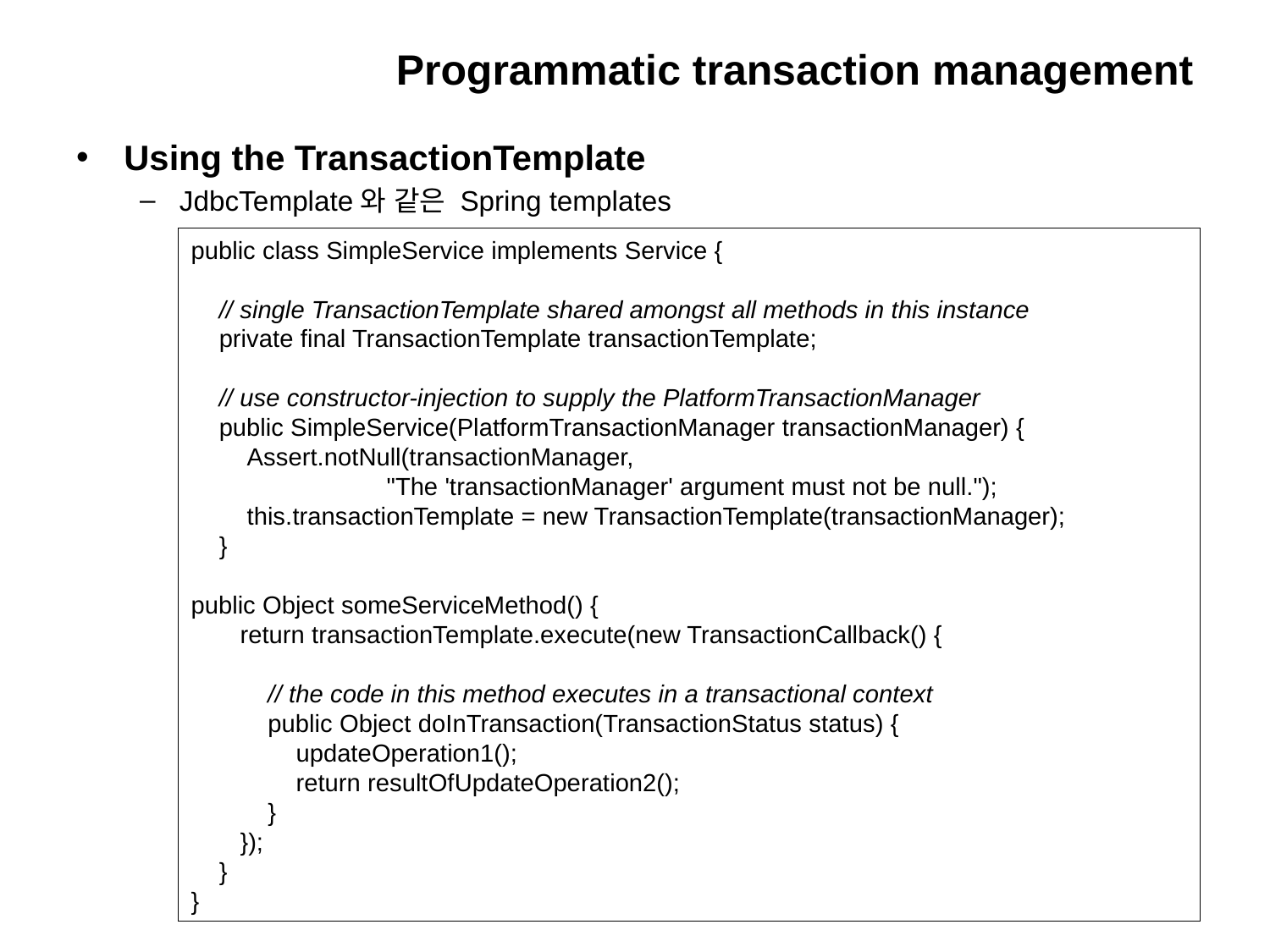

# Programmatic transaction management
Using the TransactionTemplate
JdbcTemplate와 같은 Spring templates
public class SimpleService implements Service {

    // single TransactionTemplate shared amongst all methods in this instance
    private final TransactionTemplate transactionTemplate;

    // use constructor-injection to supply the PlatformTransactionManager
    public SimpleService(PlatformTransactionManager transactionManager) {
        Assert.notNull(transactionManager,
                            "The 'transactionManager' argument must not be null.");
        this.transactionTemplate = new TransactionTemplate(transactionManager);
    }

public Object someServiceMethod() {
       return transactionTemplate.execute(new TransactionCallback() {

           // the code in this method executes in a transactional context
           public Object doInTransaction(TransactionStatus status) {
               updateOperation1();
               return resultOfUpdateOperation2();
           }
       });
    }
}